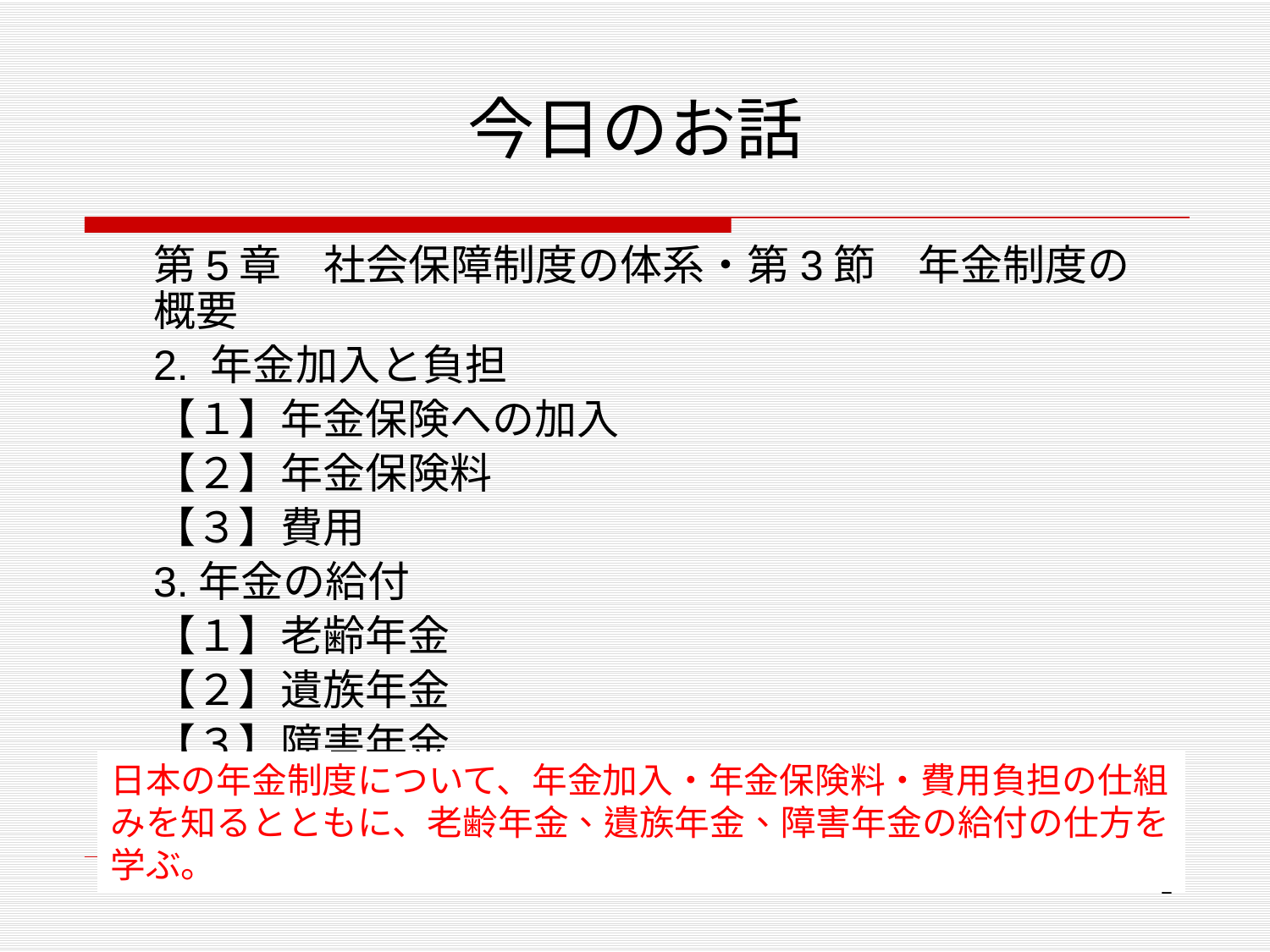

# 今日のお話
第5章　社会保障制度の体系・第3節　年金制度の概要
2. 年金加入と負担
【１】年金保険への加入
【２】年金保険料
【３】費用
3.年金の給付
【１】老齢年金
【２】遺族年金
【３】障害年金

日本の年金制度について、年金加入・年金保険料・費用負担の仕組みを知るとともに、老齢年金、遺族年金、障害年金の給付の仕方を学ぶ。
2